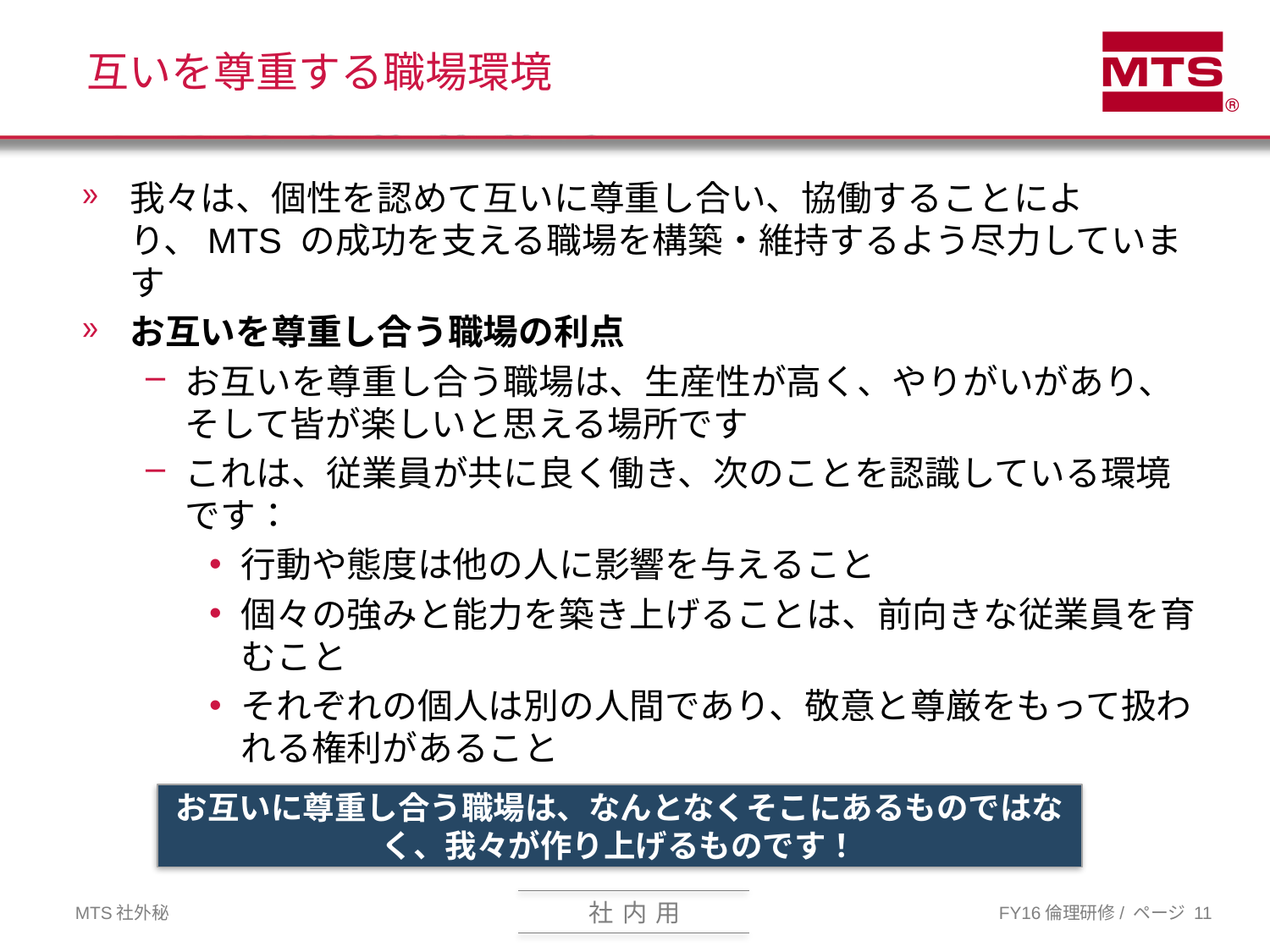

# 互いを尊重する職場環境
我々は、個性を認めて互いに尊重し合い、協働することにより、MTS の成功を支える職場を構築・維持するよう尽力しています
お互いを尊重し合う職場の利点
お互いを尊重し合う職場は、生産性が高く、やりがいがあり、そして皆が楽しいと思える場所です
これは、従業員が共に良く働き、次のことを認識している環境です：
行動や態度は他の人に影響を与えること
個々の強みと能力を築き上げることは、前向きな従業員を育むこと
それぞれの個人は別の人間であり、敬意と尊厳をもって扱われる権利があること

お互いに尊重し合う職場は、なんとなくそこにあるものではなく、我々が作り上げるものです！